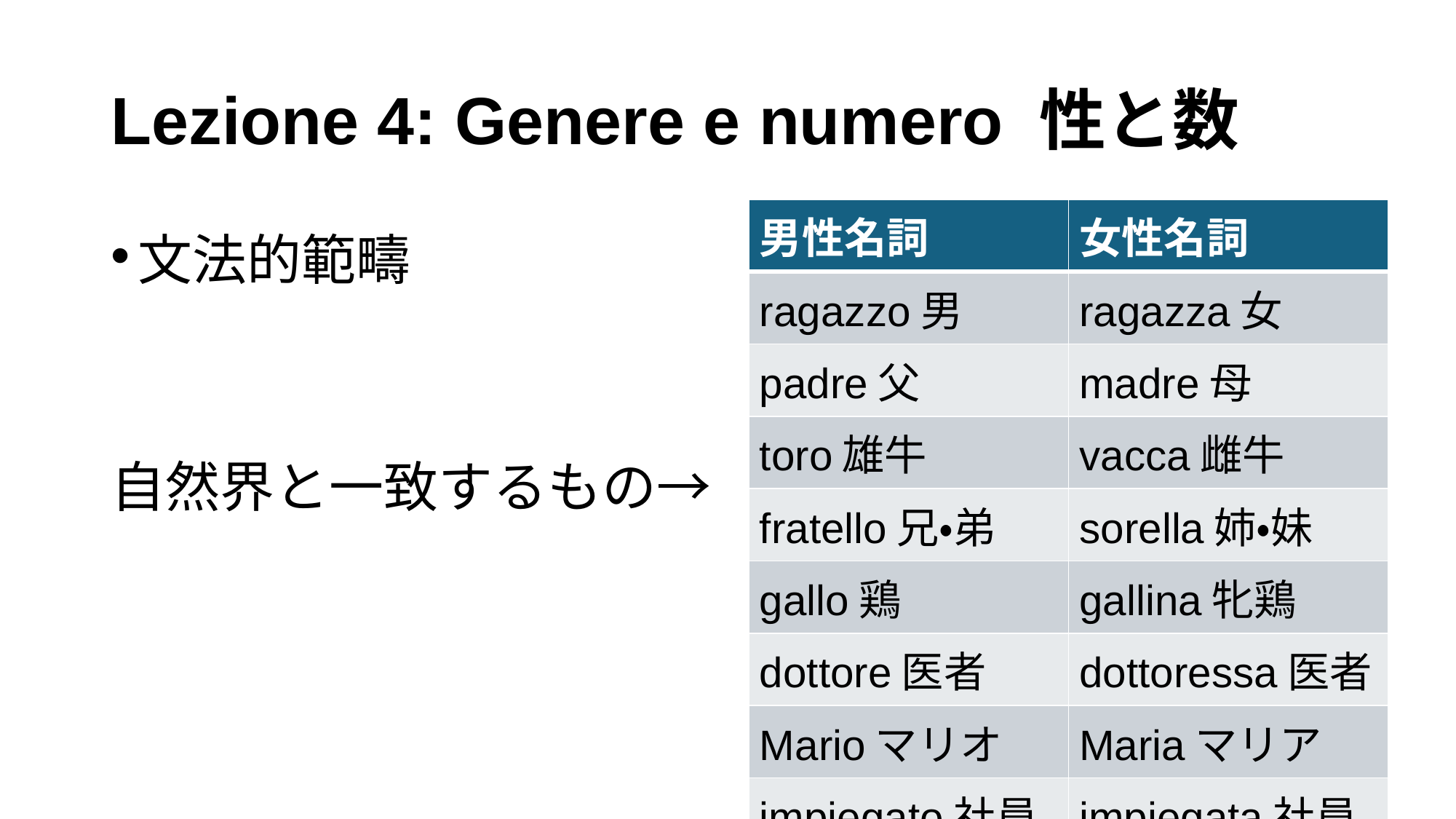

# Lezione 4: Genere e numero 性と数
| 男性名詞 | 女性名詞 |
| --- | --- |
| ragazzo男 | ragazza女 |
| padre父 | madre母 |
| toro雄牛 | vacca雌牛 |
| fratello兄・弟 | sorella姉・妹 |
| gallo鶏 | gallina牝鶏 |
| dottore医者 | dottoressa医者 |
| Marioマリオ | Mariaマリア |
| impiegato社員 | impiegata社員 |
文法的範疇

自然界と一致するもの→